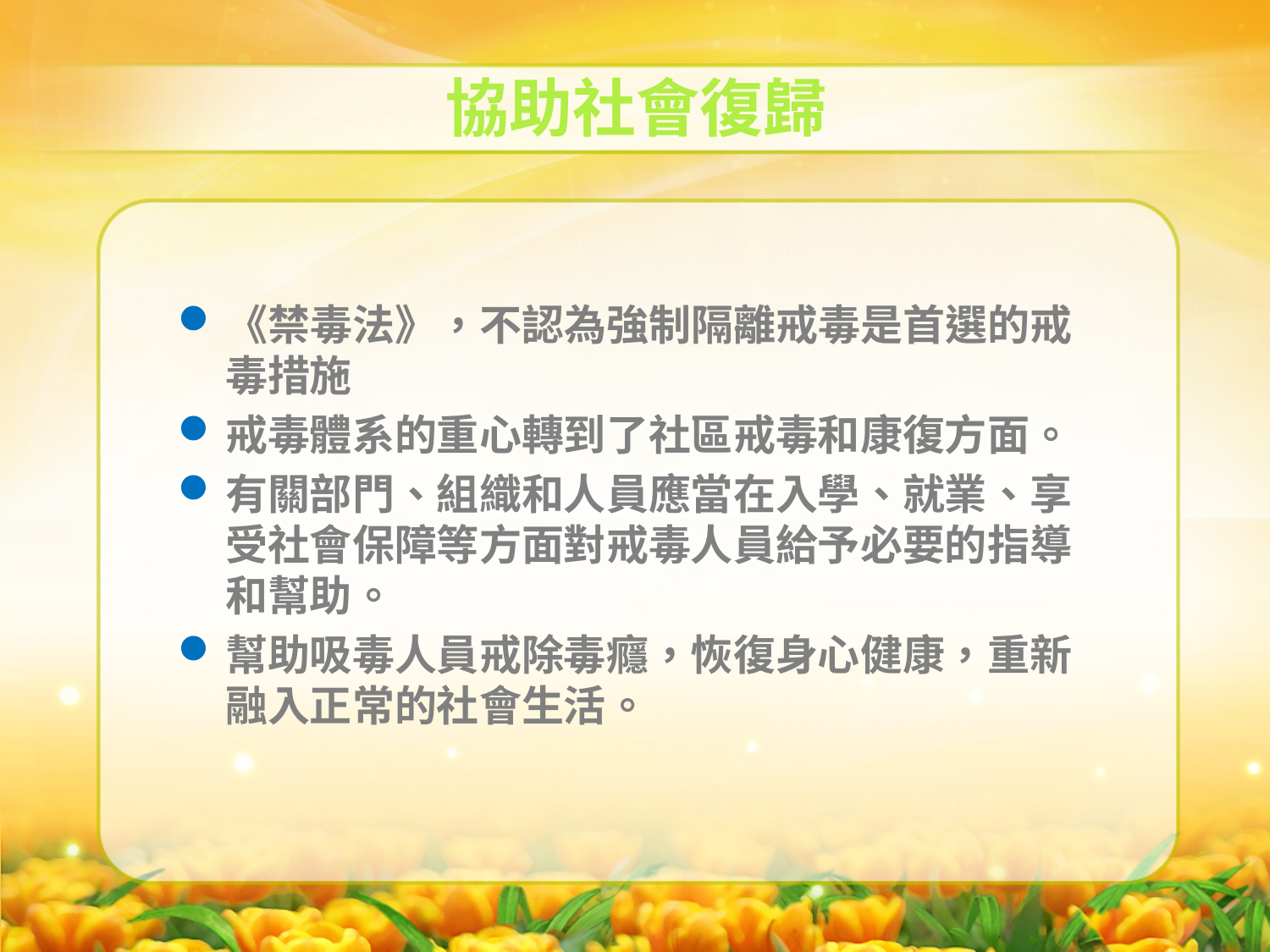

協助社會復歸
《禁毒法》，不認為強制隔離戒毒是首選的戒毒措施
戒毒體系的重心轉到了社區戒毒和康復方面。
有關部門、組織和人員應當在入學、就業、享受社會保障等方面對戒毒人員給予必要的指導和幫助。
幫助吸毒人員戒除毒癮，恢復身心健康，重新融入正常的社會生活。